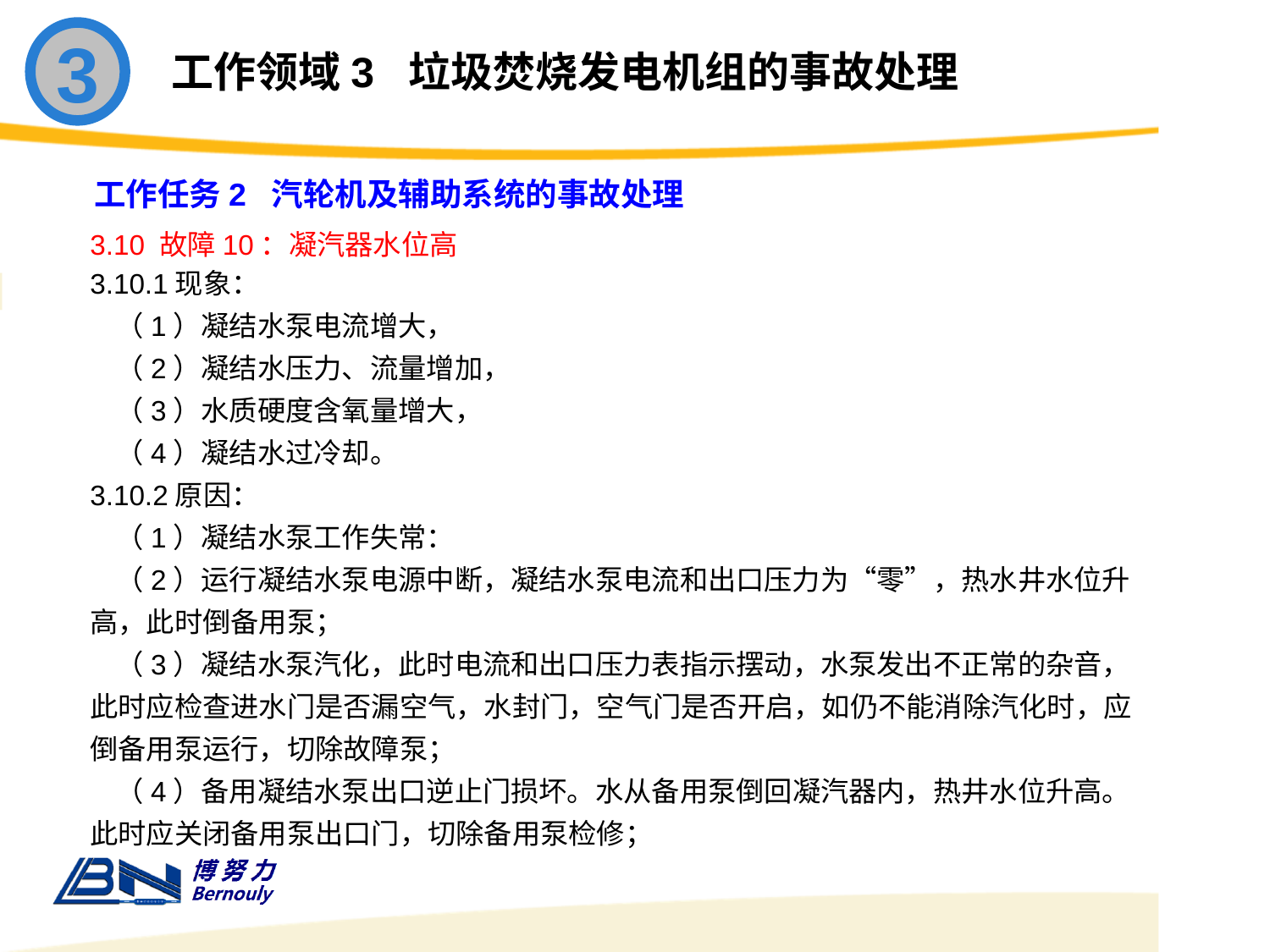

3
工作领域3  垃圾焚烧发电机组的事故处理
工作任务2  汽轮机及辅助系统的事故处理
3.10 故障10：凝汽器水位高
3.10.1现象：
   （1）凝结水泵电流增大，
   （2）凝结水压力、流量增加，
   （3）水质硬度含氧量增大，
   （4）凝结水过冷却。
3.10.2原因：
   （1）凝结水泵工作失常：
   （2）运行凝结水泵电源中断，凝结水泵电流和出口压力为“零”，热水井水位升高，此时倒备用泵；
   （3）凝结水泵汽化，此时电流和出口压力表指示摆动，水泵发出不正常的杂音，此时应检查进水门是否漏空气，水封门，空气门是否开启，如仍不能消除汽化时，应倒备用泵运行，切除故障泵；
   （4）备用凝结水泵出口逆止门损坏。水从备用泵倒回凝汽器内，热井水位升高。此时应关闭备用泵出口门，切除备用泵检修；